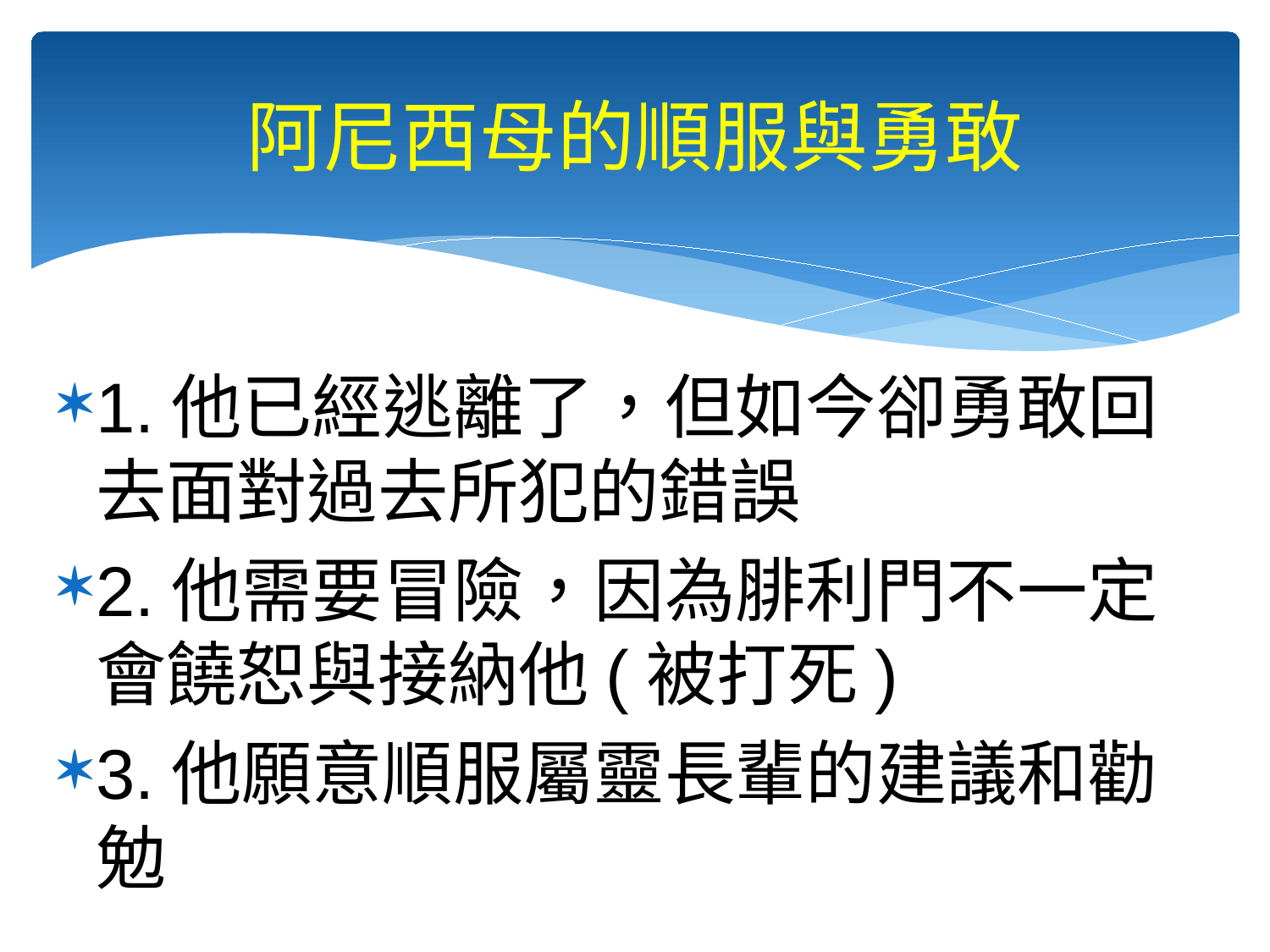

# 阿尼西母的順服與勇敢
1.他已經逃離了，但如今卻勇敢回去面對過去所犯的錯誤
2.他需要冒險，因為腓利門不一定會饒恕與接納他(被打死)
3.他願意順服屬靈長輩的建議和勸勉